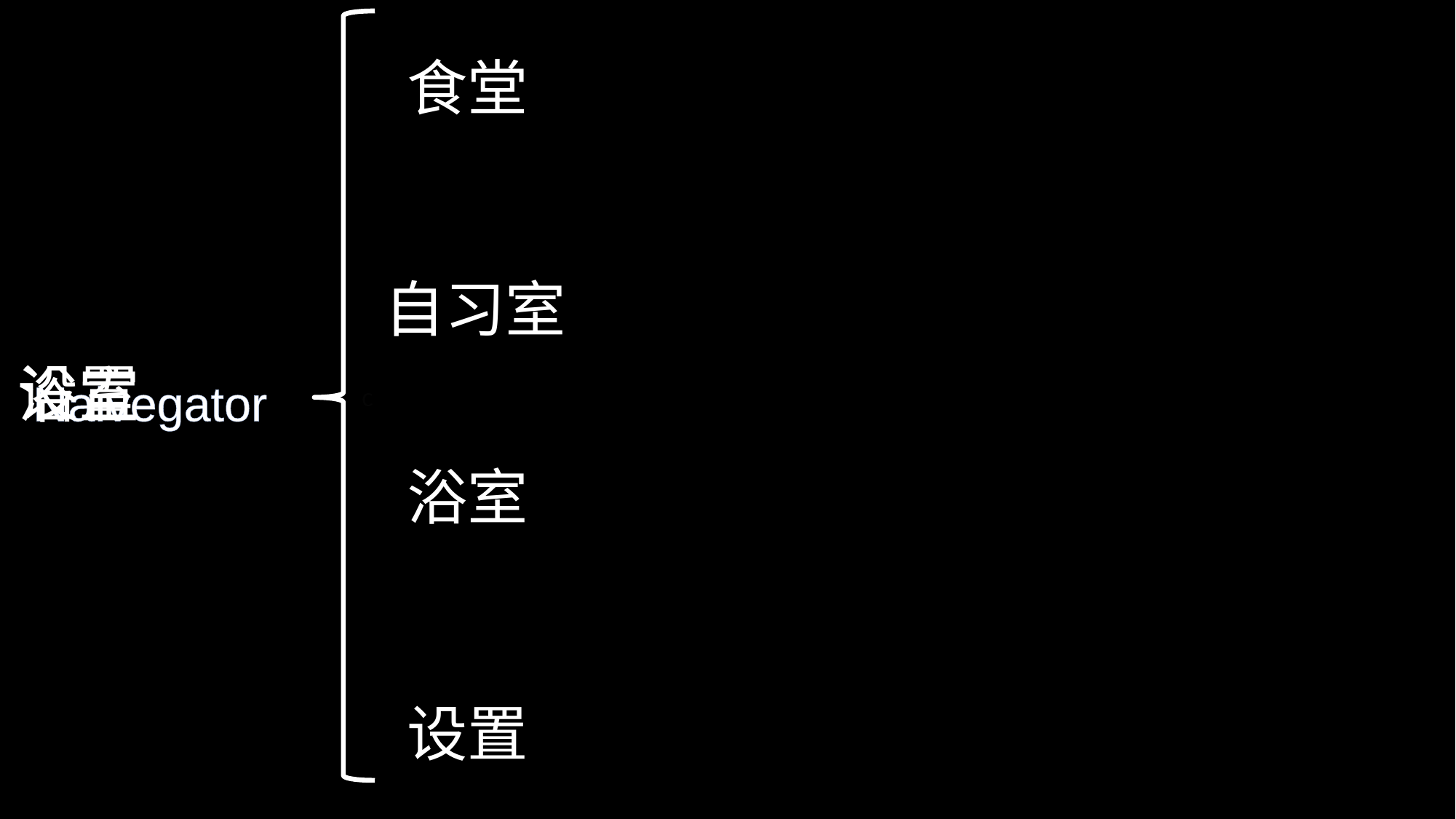

c
食堂
自习室
设置
浴室
Naivegator
浴室
设置